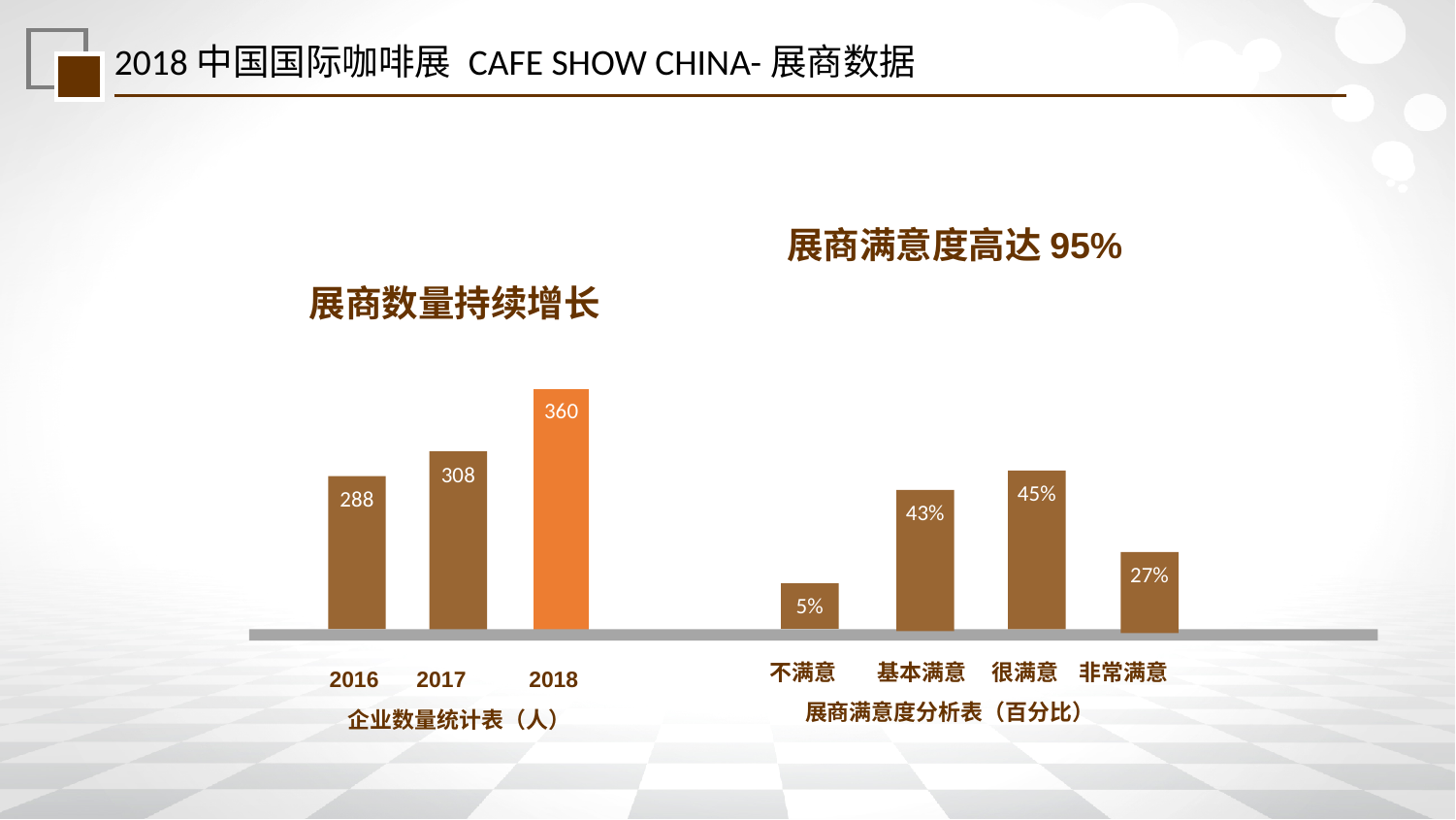

2018中国国际咖啡展 CAFE SHOW CHINA-展商数据

展商满意度高达95%
展商数量持续增长
      2016      2017          2018
          企业数量统计表（人）
360
308
288
5%

45%
43%
27%
 不满意        基本满意     很满意    非常满意
        展商满意度分析表（百分比）